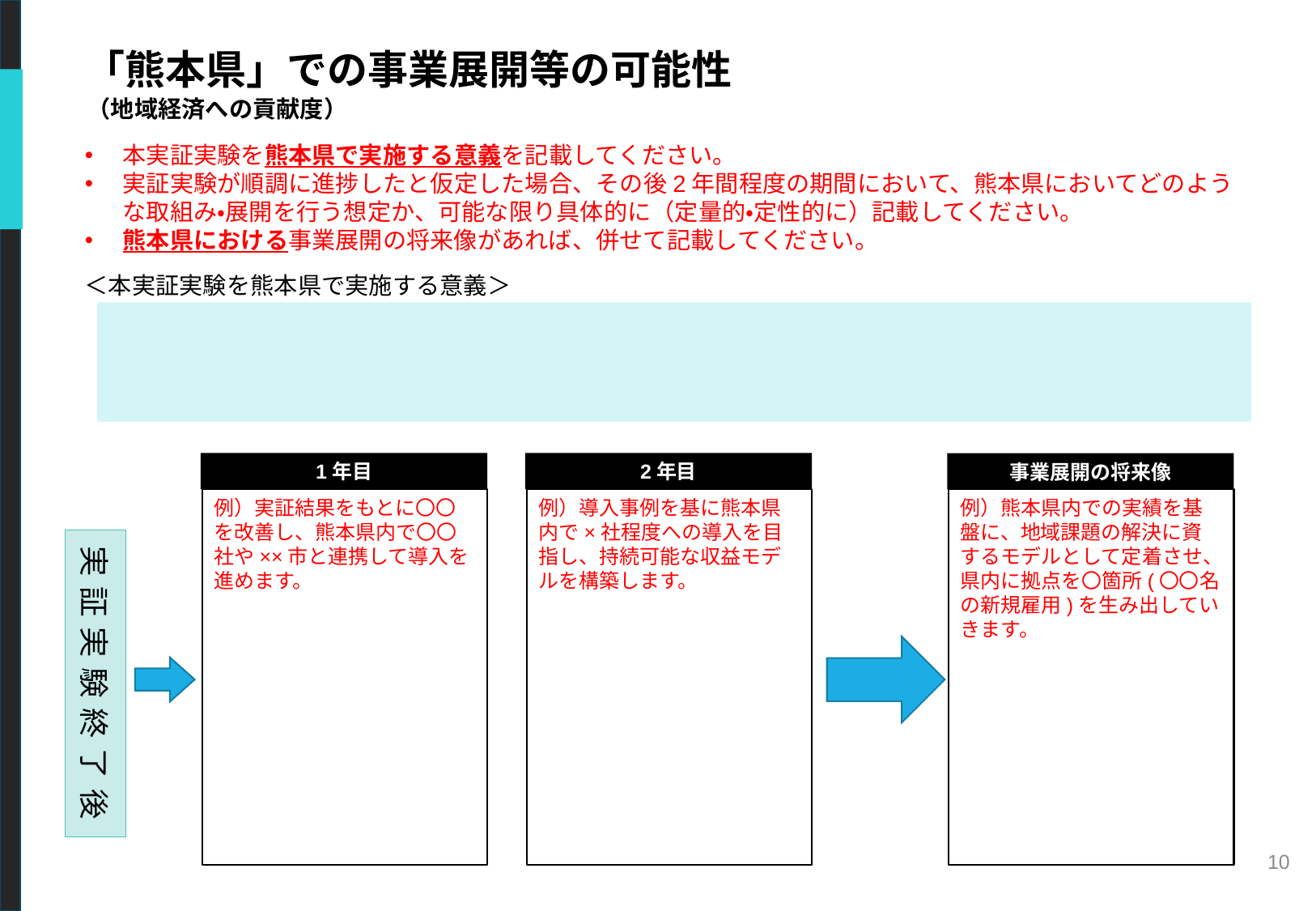

「熊本県」での事業展開等の可能性

（地域経済への貢献度）
本実証実験を熊本県で実施する意義を記載してください。
実証実験が順調に進捗したと仮定した場合、その後2年間程度の期間において、熊本県においてどのような取組み・展開を行う想定か、可能な限り具体的に（定量的・定性的に）記載してください。
熊本県における事業展開の将来像があれば、併せて記載してください。

＜本実証実験を熊本県で実施する意義＞

1年目
2年目
事業展開の将来像
例）実証結果をもとに〇〇を改善し、熊本県内で〇〇社や××市と連携して導入を進めます。

例）導入事例を基に熊本県内で×社程度への導入を目指し、持続可能な収益モデルを構築します。

例）熊本県内での実績を基盤に、地域課題の解決に資するモデルとして定着させ、県内に拠点を〇箇所(〇〇名の新規雇用)を生み出していきます。

実証実験終了後

10